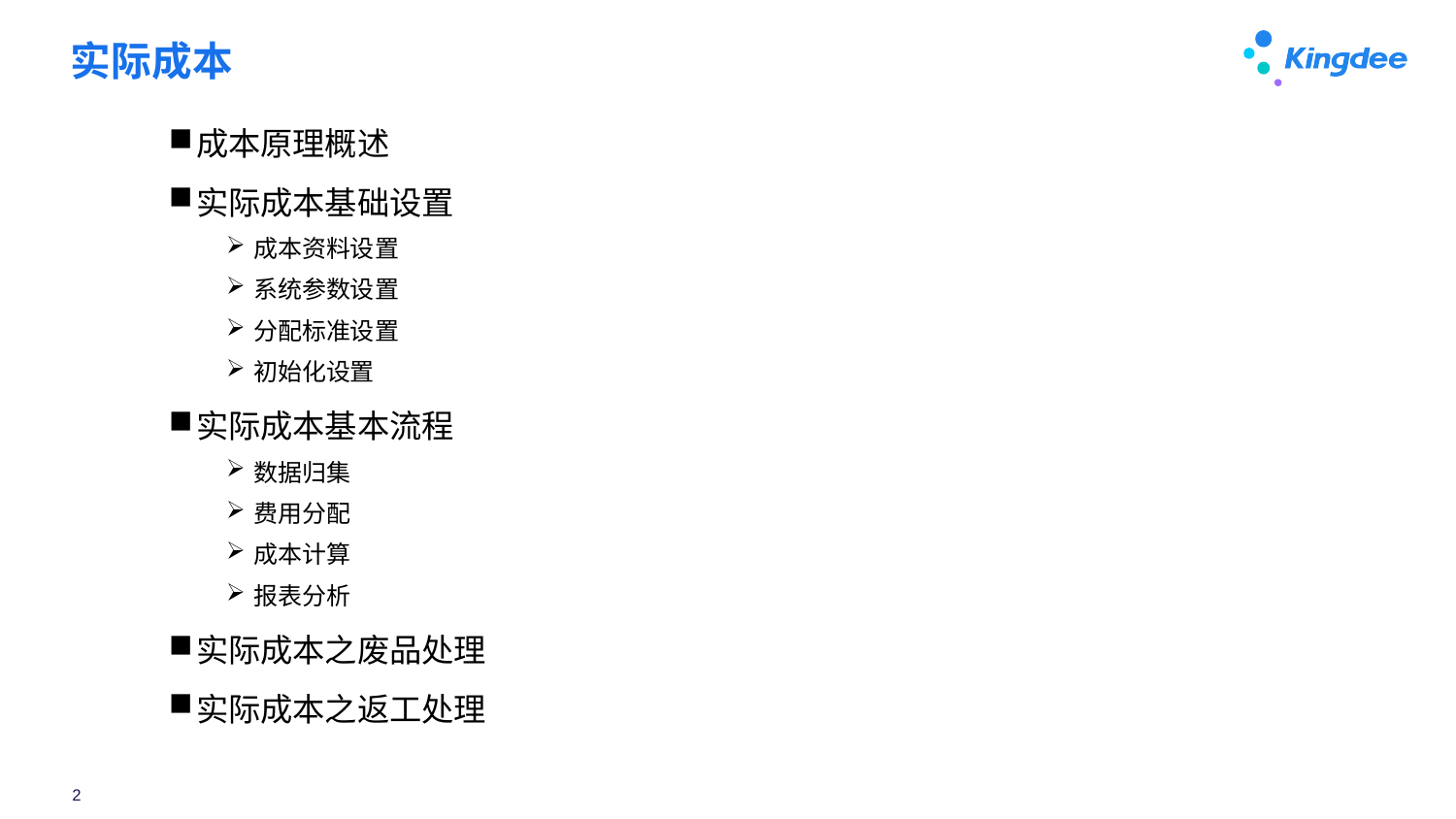

# 实际成本
成本原理概述
实际成本基础设置
成本资料设置
系统参数设置
分配标准设置
初始化设置
实际成本基本流程
数据归集
费用分配
成本计算
报表分析
实际成本之废品处理
实际成本之返工处理